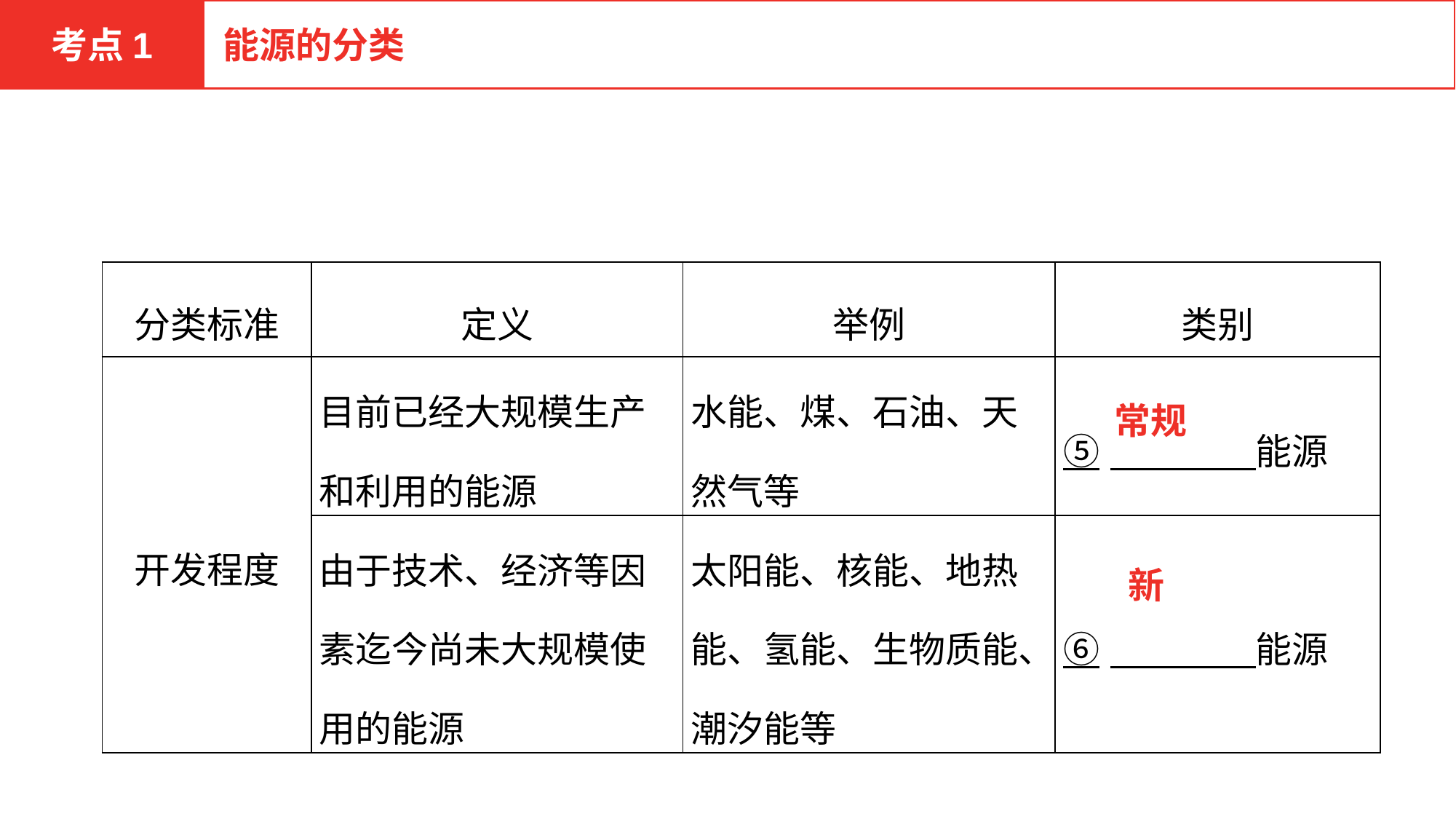

考点1
能源的分类
| 分类标准 | 定义 | 举例 | 类别 |
| --- | --- | --- | --- |
| 开发程度 | 目前已经大规模生产和利用的能源 | 水能、煤、石油、天然气等 | ⑤　　　　能源 |
|  | 由于技术、经济等因素迄今尚未大规模使用的能源 | 太阳能、核能、地热能、氢能、生物质能、潮汐能等 | ⑥　　　　能源 |
常规
新